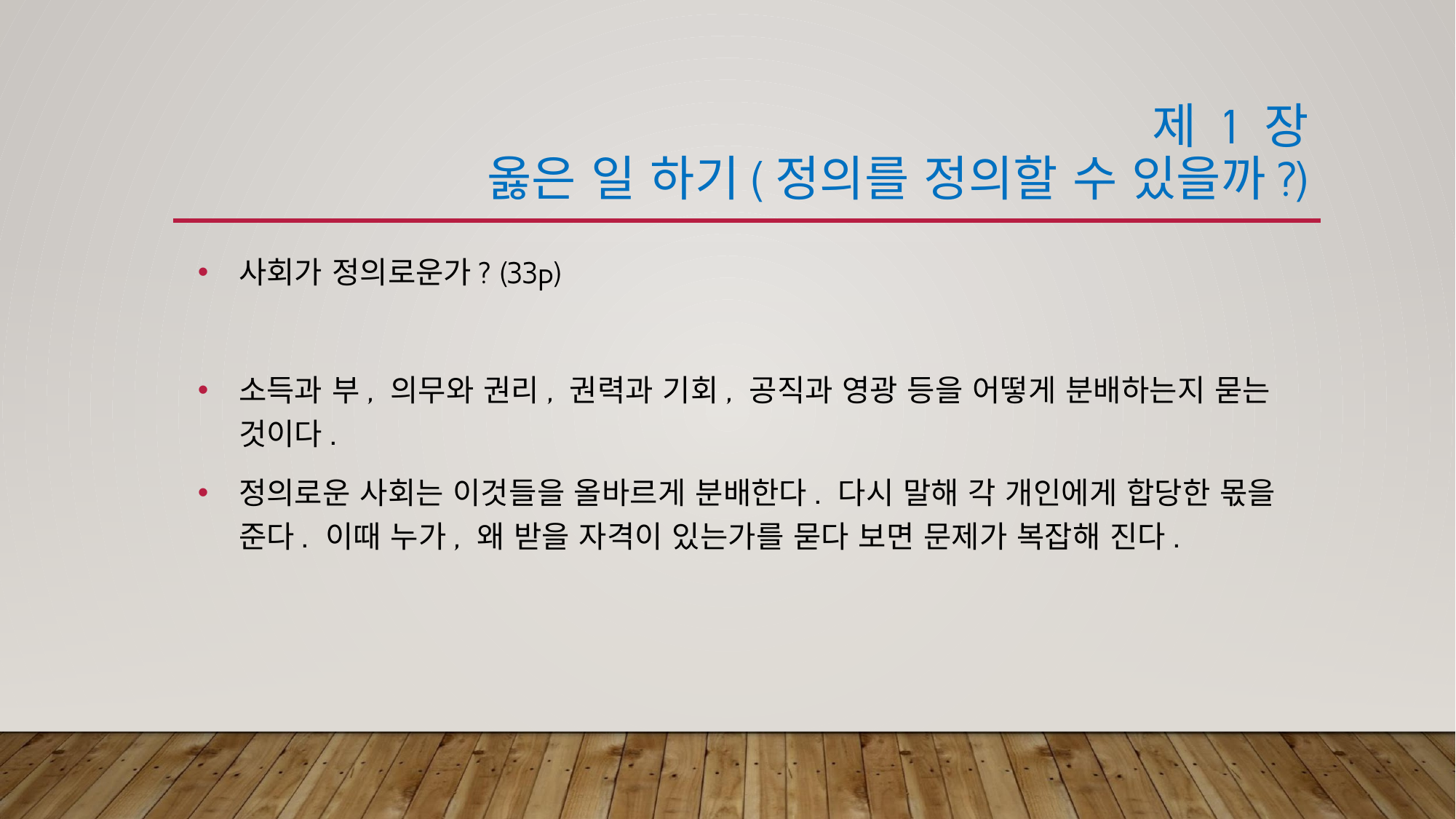

# 제 1 장 옳은 일 하기(정의를 정의할 수 있을까?)
사회가 정의로운가? (33p)

소득과 부, 의무와 권리, 권력과 기회, 공직과 영광 등을 어떻게 분배하는지 묻는 것이다.
정의로운 사회는 이것들을 올바르게 분배한다. 다시 말해 각 개인에게 합당한 몫을 준다. 이때 누가, 왜 받을 자격이 있는가를 묻다 보면 문제가 복잡해 진다.